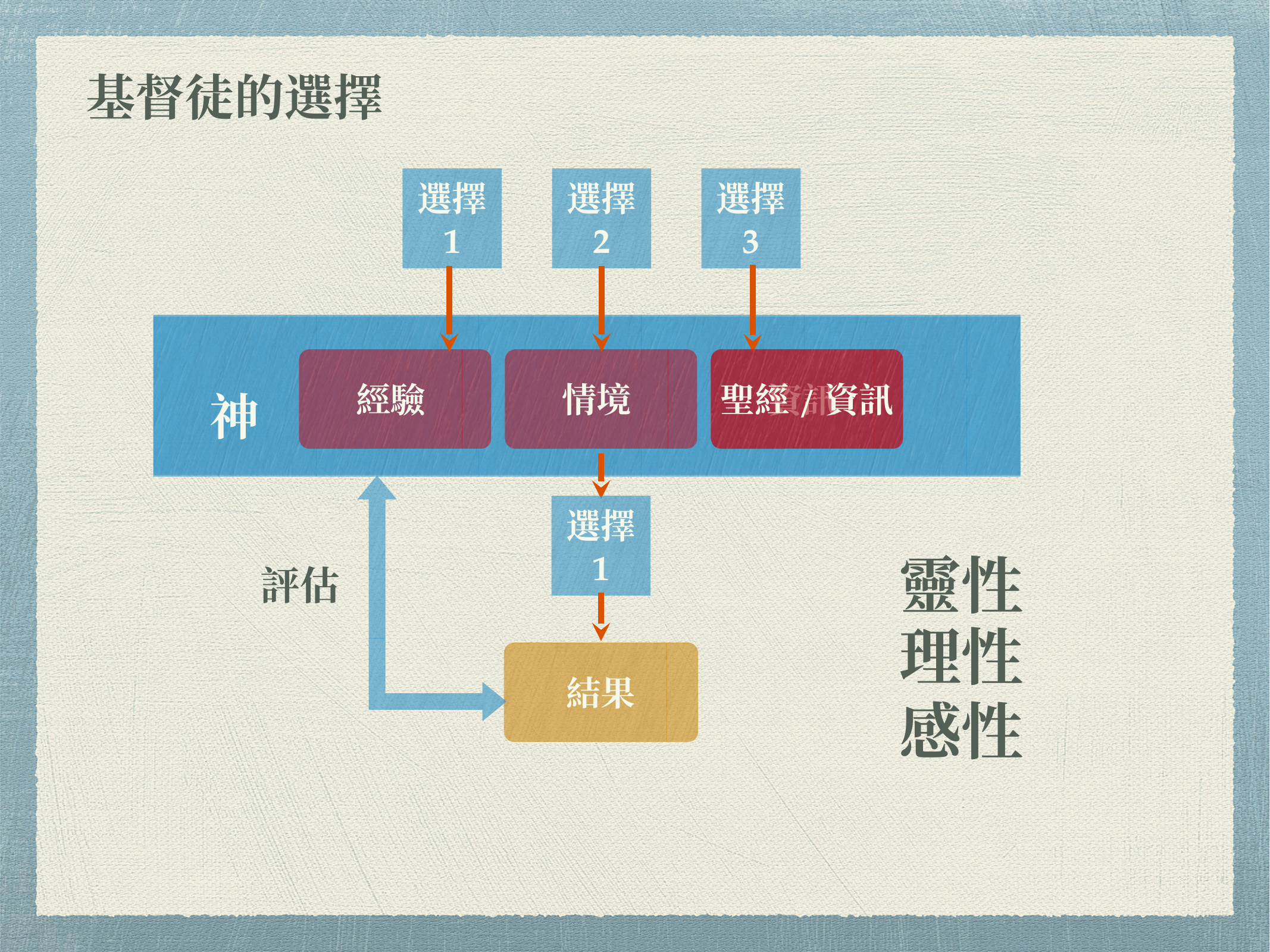

基督徒的選擇
選擇 1
選擇 2
選擇 3

     神

經驗
情境
資訊
聖經/資訊

選擇 1

靈性
評估

理性
感性
結果